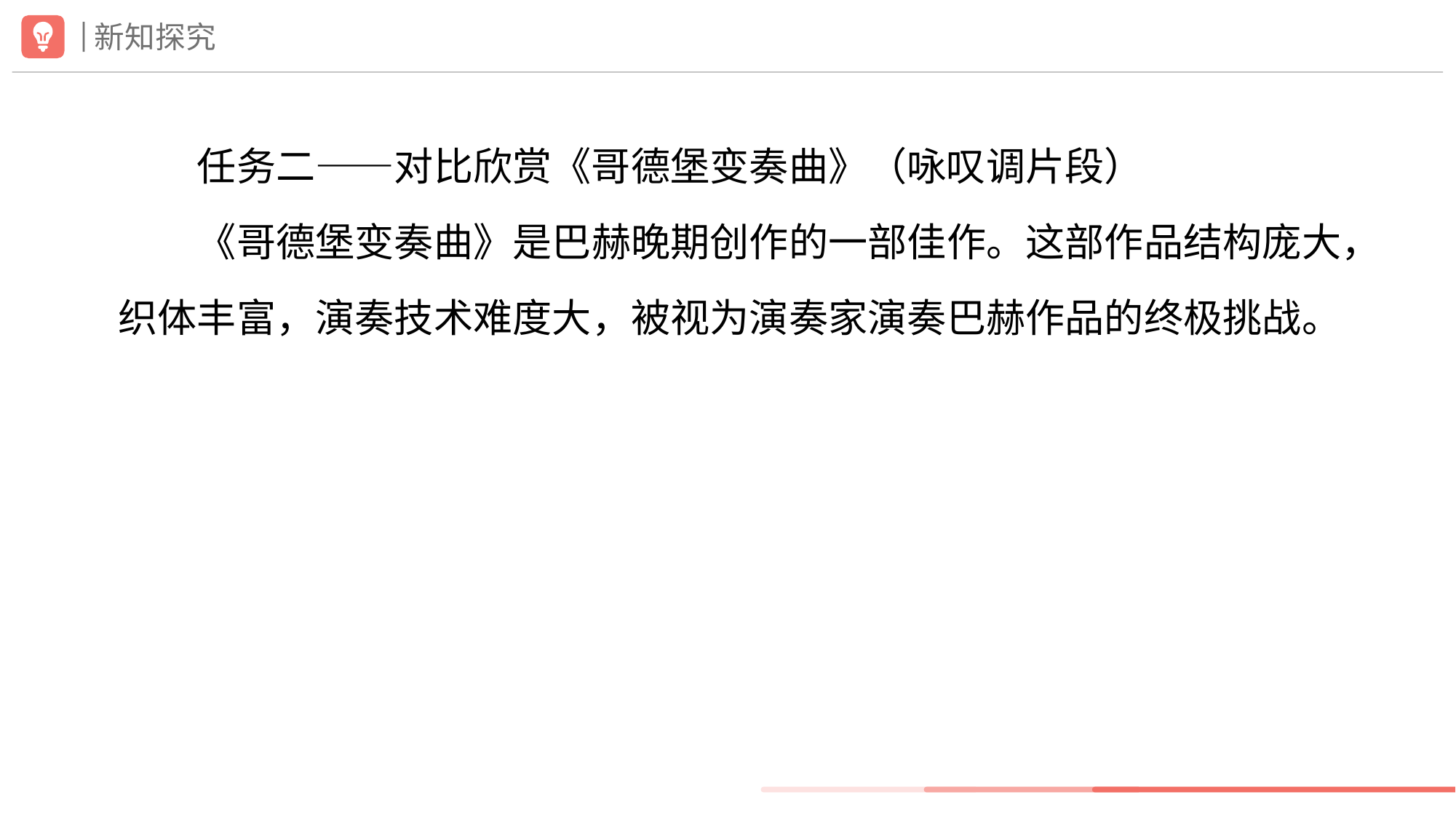

新知探究

　　任务二——对比欣赏《哥德堡变奏曲》（咏叹调片段）
　　《哥德堡变奏曲》是巴赫晚期创作的一部佳作。这部作品结构庞大，
织体丰富，演奏技术难度大，被视为演奏家演奏巴赫作品的终极挑战。